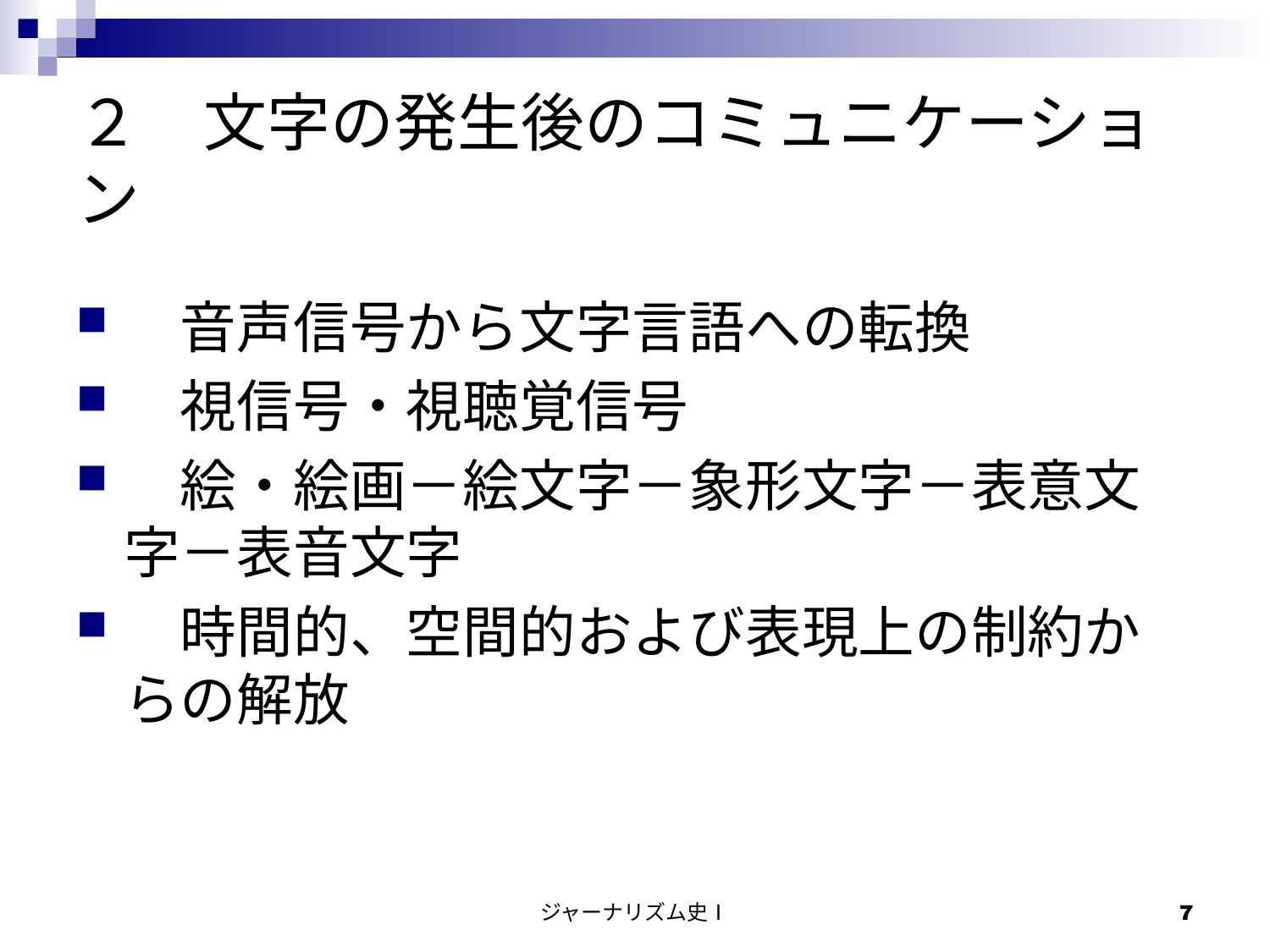

# ２　文字の発生後のコミュニケーション
　音声信号から文字言語への転換
　視信号・視聴覚信号
　絵・絵画－絵文字－象形文字－表意文字－表音文字
　時間的、空間的および表現上の制約からの解放
ジャーナリズム史Ⅰ
7